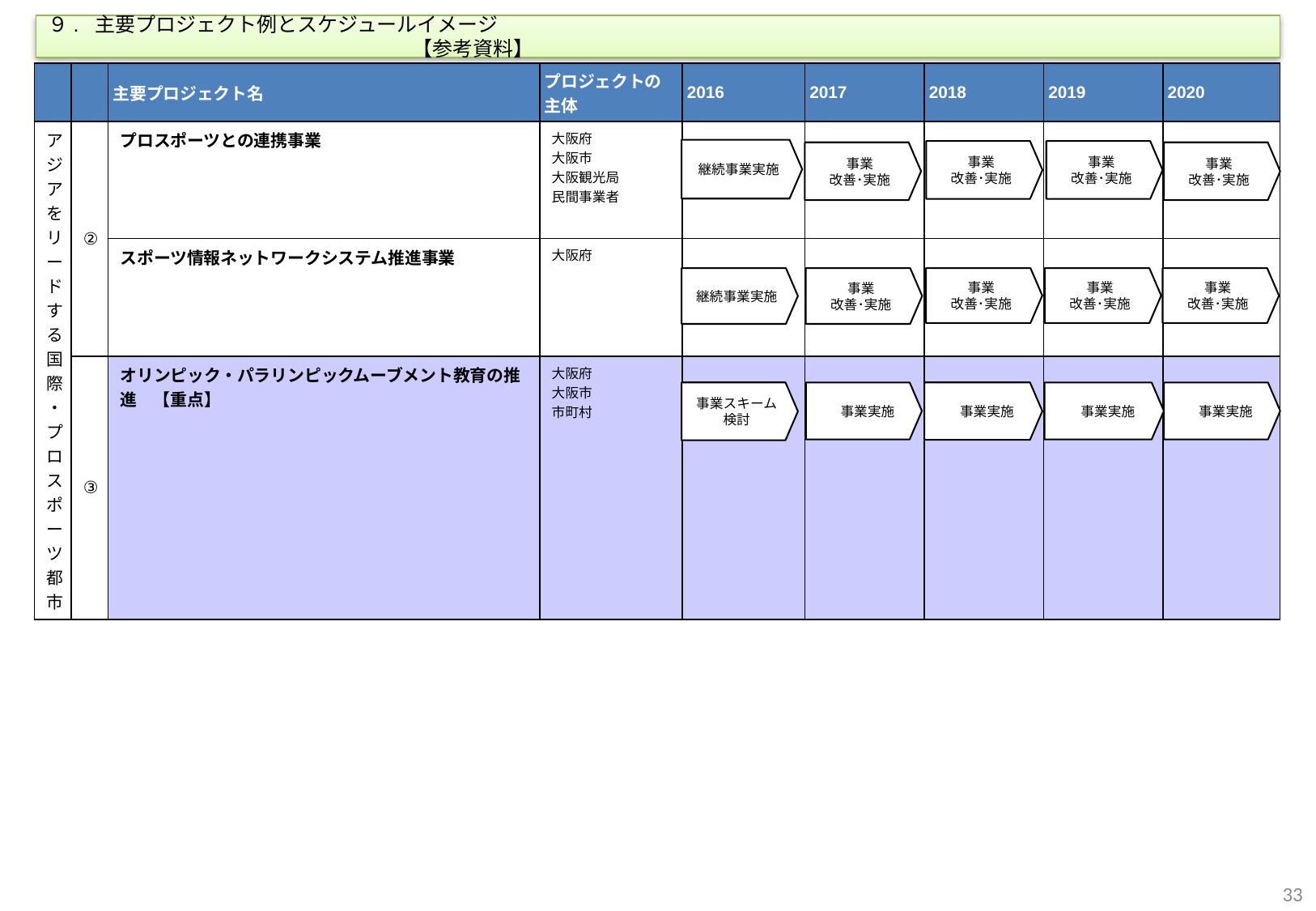

９.  主要プロジェクト例とスケジュールイメージ　　　　　　　　　　　　　　　　　　　　　　　　　　　　　　　　　　　　　　　　　　　　　　　　　　　　　　　　【参考資料】
|  |  | 主要プロジェクト名 | プロジェクトの主体 | 2016 | 2017 | 2018 | 2019 | 2020 |
| --- | --- | --- | --- | --- | --- | --- | --- | --- |
| アジアをリードする国際・プロスポーツ都市 | ② | プロスポーツとの連携事業 | 大阪府 大阪市 大阪観光局 民間事業者 |  |  |  |  |  |
|  |  | スポーツ情報ネットワークシステム推進事業 | 大阪府 |  |  |  |  |  |
|  | ③ | オリンピック・パラリンピックムーブメント教育の推進　【重点】 | 大阪府 大阪市 市町村 |  |  |  |  |  |
継続事業実施
事業
改善･実施
事業
改善･実施
事業
改善･実施
事業
改善･実施
継続事業実施
事業
改善･実施
事業
改善･実施
事業
改善･実施
事業
改善･実施
事業スキーム
検討
　事業実施
　事業実施
　事業実施
　事業実施
33